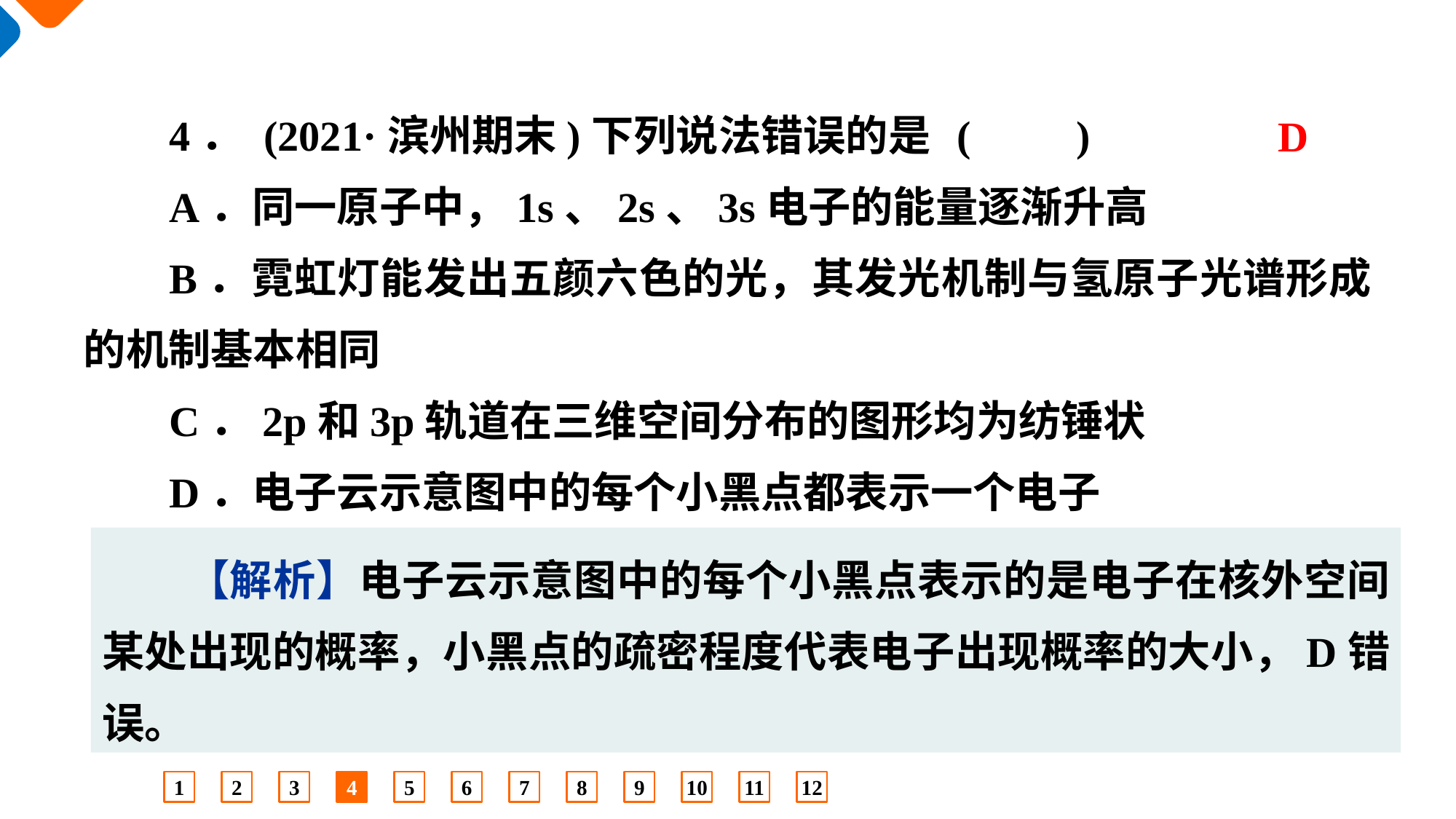

4． (2021·滨州期末)下列说法错误的是	(　　)
A．同一原子中，1s、2s、3s电子的能量逐渐升高
B．霓虹灯能发出五颜六色的光，其发光机制与氢原子光谱形成的机制基本相同
C．2p和3p轨道在三维空间分布的图形均为纺锤状
D．电子云示意图中的每个小黑点都表示一个电子
D
【解析】电子云示意图中的每个小黑点表示的是电子在核外空间某处出现的概率，小黑点的疏密程度代表电子出现概率的大小，D错误。
1
2
3
4
5
6
7
8
9
10
11
12